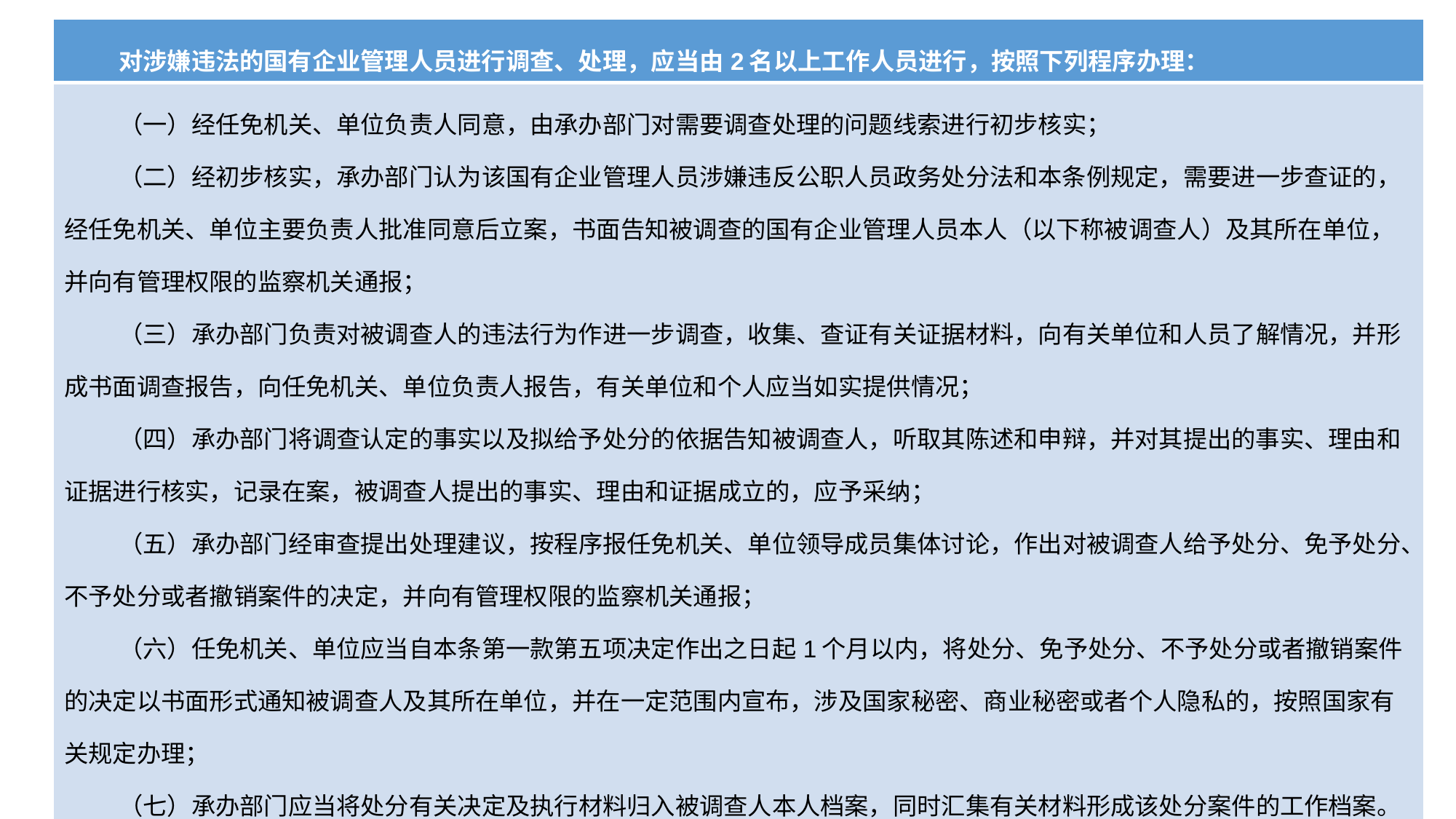

| 对涉嫌违法的国有企业管理人员进行调查、处理，应当由2名以上工作人员进行，按照下列程序办理： |
| --- |
| （一）经任免机关、单位负责人同意，由承办部门对需要调查处理的问题线索进行初步核实； （二）经初步核实，承办部门认为该国有企业管理人员涉嫌违反公职人员政务处分法和本条例规定，需要进一步查证的，经任免机关、单位主要负责人批准同意后立案，书面告知被调查的国有企业管理人员本人（以下称被调查人）及其所在单位，并向有管理权限的监察机关通报； （三）承办部门负责对被调查人的违法行为作进一步调查，收集、查证有关证据材料，向有关单位和人员了解情况，并形成书面调查报告，向任免机关、单位负责人报告，有关单位和个人应当如实提供情况； （四）承办部门将调查认定的事实以及拟给予处分的依据告知被调查人，听取其陈述和申辩，并对其提出的事实、理由和证据进行核实，记录在案，被调查人提出的事实、理由和证据成立的，应予采纳； （五）承办部门经审查提出处理建议，按程序报任免机关、单位领导成员集体讨论，作出对被调查人给予处分、免予处分、不予处分或者撤销案件的决定，并向有管理权限的监察机关通报； （六）任免机关、单位应当自本条第一款第五项决定作出之日起1个月以内，将处分、免予处分、不予处分或者撤销案件的决定以书面形式通知被调查人及其所在单位，并在一定范围内宣布，涉及国家秘密、商业秘密或者个人隐私的，按照国家有关规定办理； （七）承办部门应当将处分有关决定及执行材料归入被调查人本人档案，同时汇集有关材料形成该处分案件的工作档案。 |
| 严禁以威胁、引诱、欺骗等非法方式收集证据。以非法方式收集的证据不得作为给予处分的依据。不得因被调查人的申辩而加重处分。 |
#